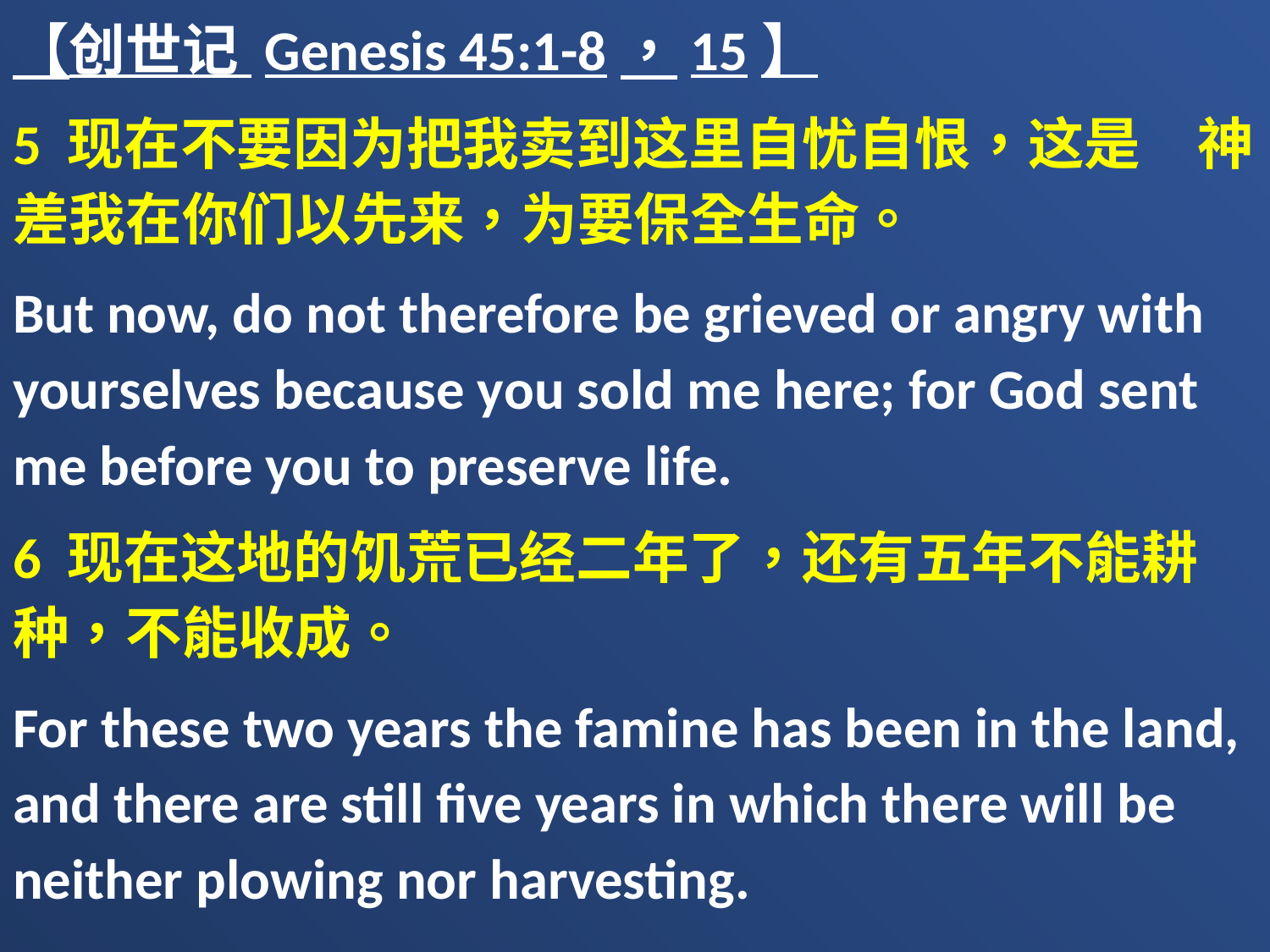

【创世记 Genesis 45:1-8，15】
5 现在不要因为把我卖到这里自忧自恨，这是　神差我在你们以先来，为要保全生命。
But now, do not therefore be grieved or angry with yourselves because you sold me here; for God sent me before you to preserve life.
6 现在这地的饥荒已经二年了，还有五年不能耕种，不能收成。
For these two years the famine has been in the land, and there are still five years in which there will be neither plowing nor harvesting.